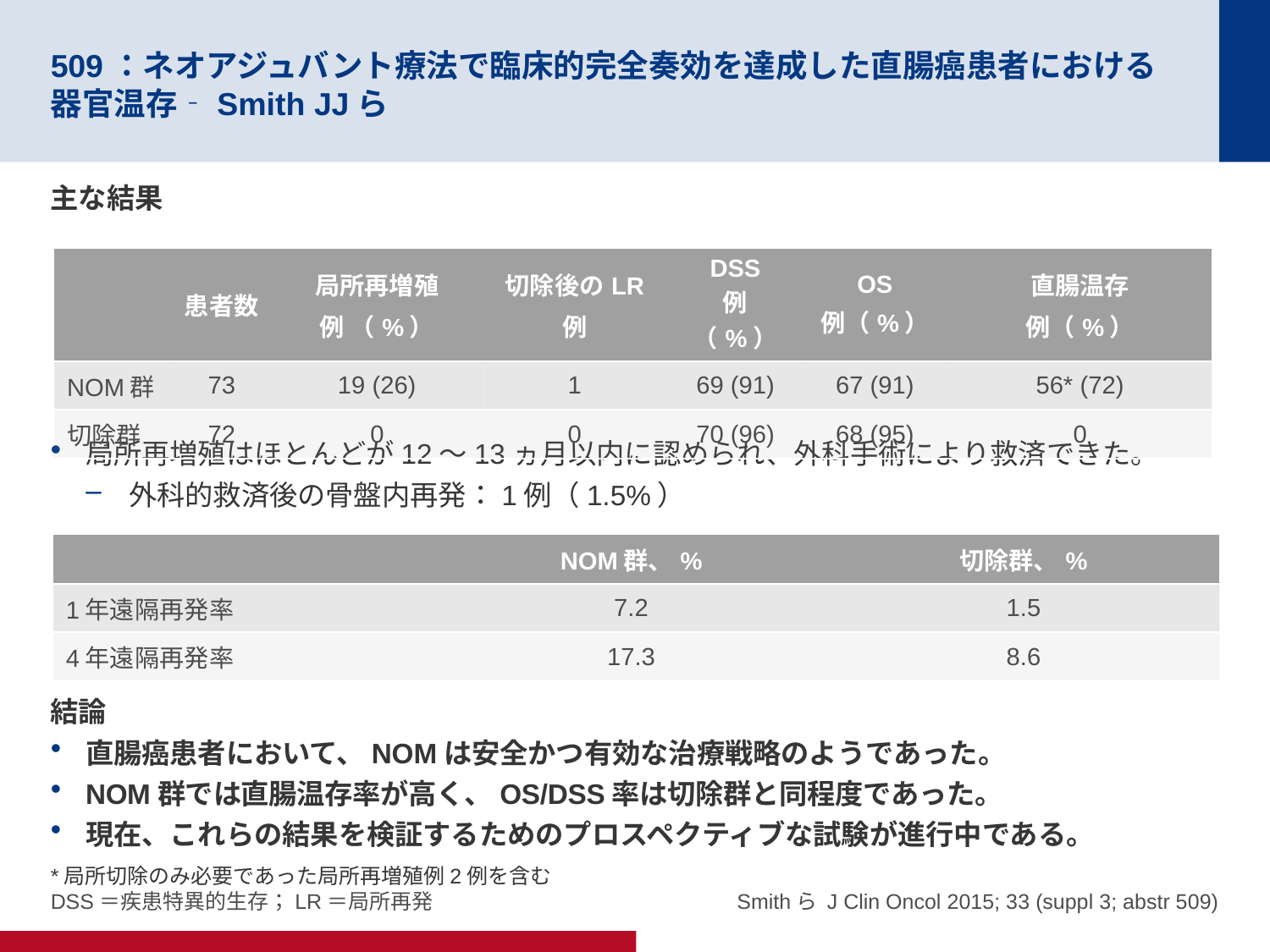

# 509：ネオアジュバント療法で臨床的完全奏効を達成した直腸癌患者における 器官温存‐Smith JJら
主な結果
局所再増殖はほとんどが12～13ヵ月以内に認められ、外科手術により救済できた。
外科的救済後の骨盤内再発：1例（1.5%）
結論
直腸癌患者において、NOMは安全かつ有効な治療戦略のようであった。
NOM群では直腸温存率が高く、OS/DSS率は切除群と同程度であった。
現在、これらの結果を検証するためのプロスペクティブな試験が進行中である。
|  | 患者数 | 局所再増殖 例 （%） | 切除後のLR 例 | DSS 例（%） | OS 例（%） | 直腸温存 例（%） |
| --- | --- | --- | --- | --- | --- | --- |
| NOM群 | 73 | 19 (26) | 1 | 69 (91) | 67 (91) | 56\* (72) |
| 切除群 | 72 | 0 | 0 | 70 (96) | 68 (95) | 0 |
|  | NOM群、% | 切除群、% |
| --- | --- | --- |
| 1年遠隔再発率 | 7.2 | 1.5 |
| 4年遠隔再発率 | 17.3 | 8.6 |
*局所切除のみ必要であった局所再増殖例2例を含む
DSS＝疾患特異的生存；LR＝局所再発
Smithら J Clin Oncol 2015; 33 (suppl 3; abstr 509)